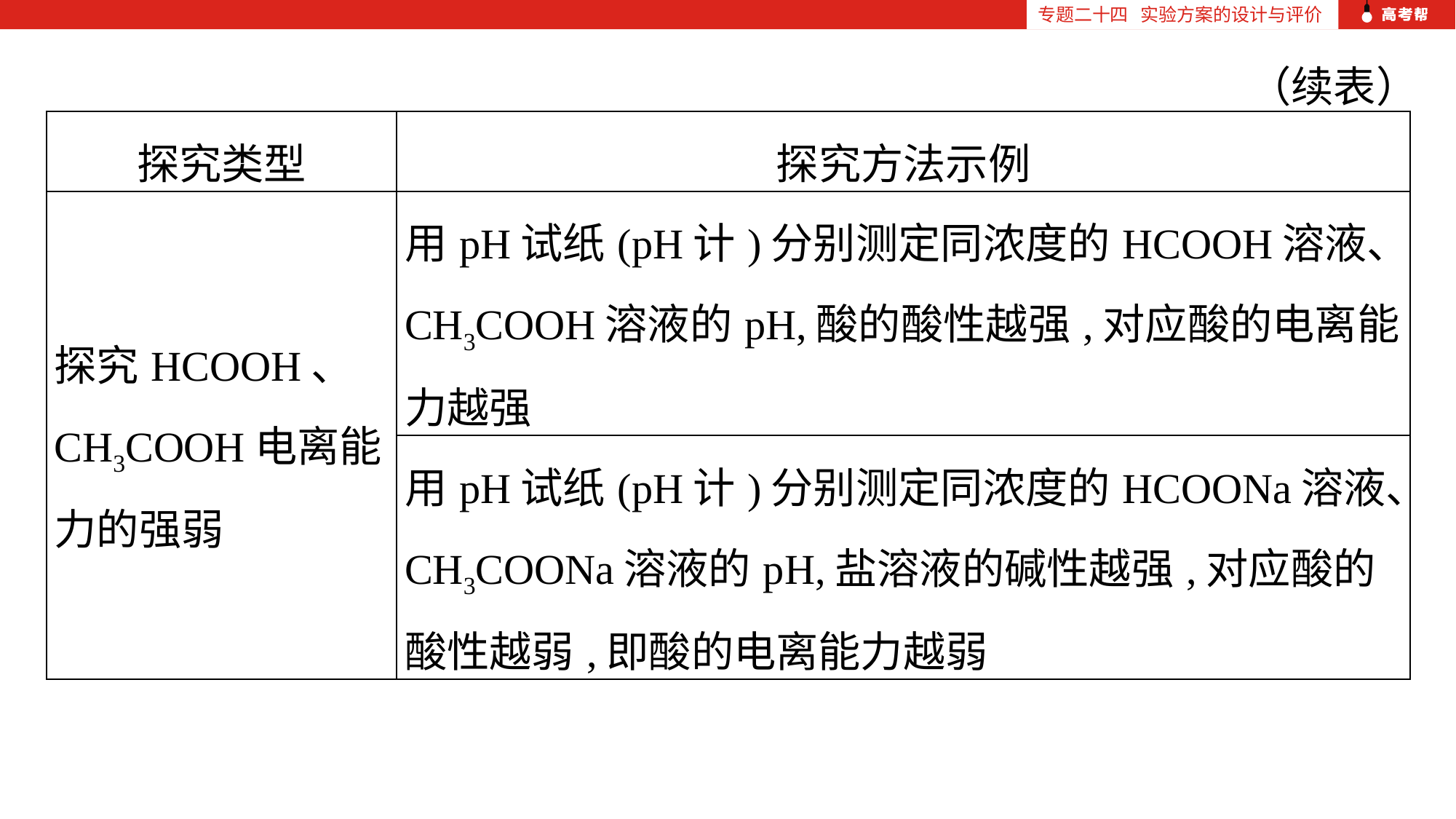

专题二十四   实验方案的设计与评价
（续表）
| 探究类型 | 探究方法示例 |
| --- | --- |
| 探究HCOOH、CH3COOH电离能力的强弱 | 用pH试纸(pH计)分别测定同浓度的HCOOH溶液、CH3COOH溶液的pH,酸的酸性越强,对应酸的电离能力越强 |
|  | 用pH试纸(pH计)分别测定同浓度的HCOONa溶液、CH3COONa溶液的pH,盐溶液的碱性越强,对应酸的酸性越弱,即酸的电离能力越弱 |